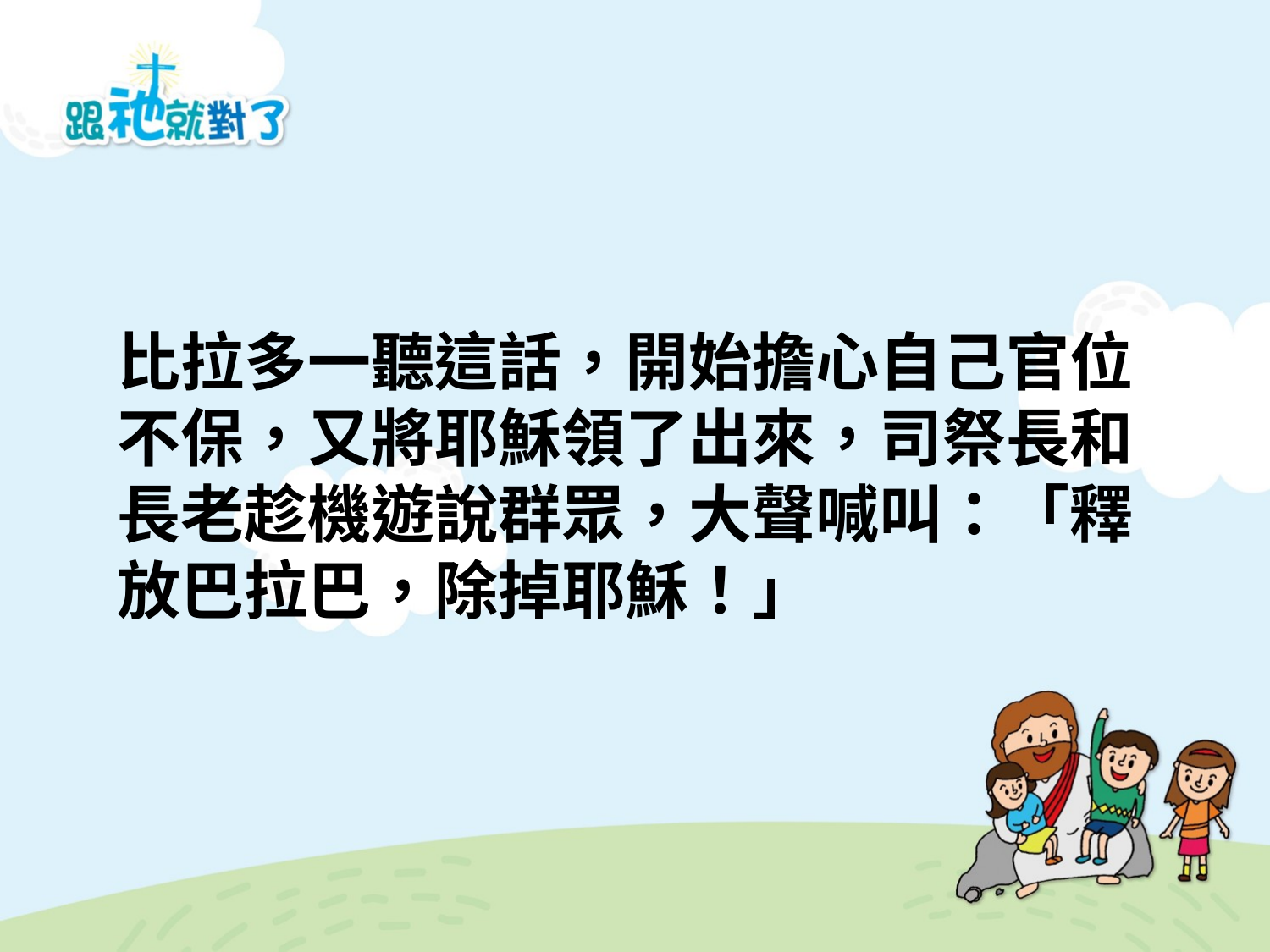

比拉多一聽這話，開始擔心自己官位不保，又將耶穌領了出來，司祭長和長老趁機遊說群眾，大聲喊叫：「釋放巴拉巴，除掉耶穌！」